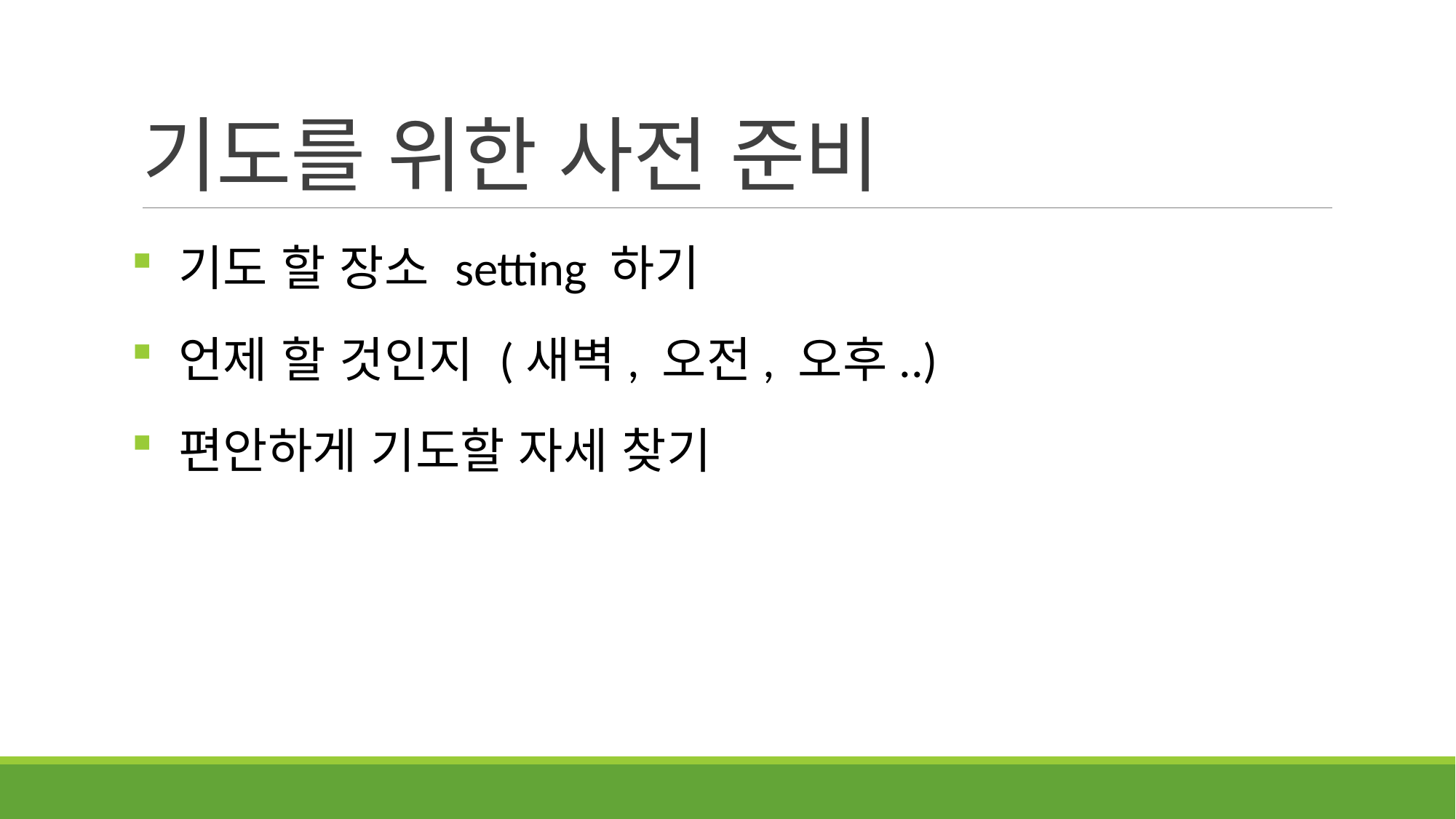

# 기도를 위한 사전 준비
 기도 할 장소 setting 하기
 언제 할 것인지 (새벽, 오전, 오후..)
 편안하게 기도할 자세 찾기